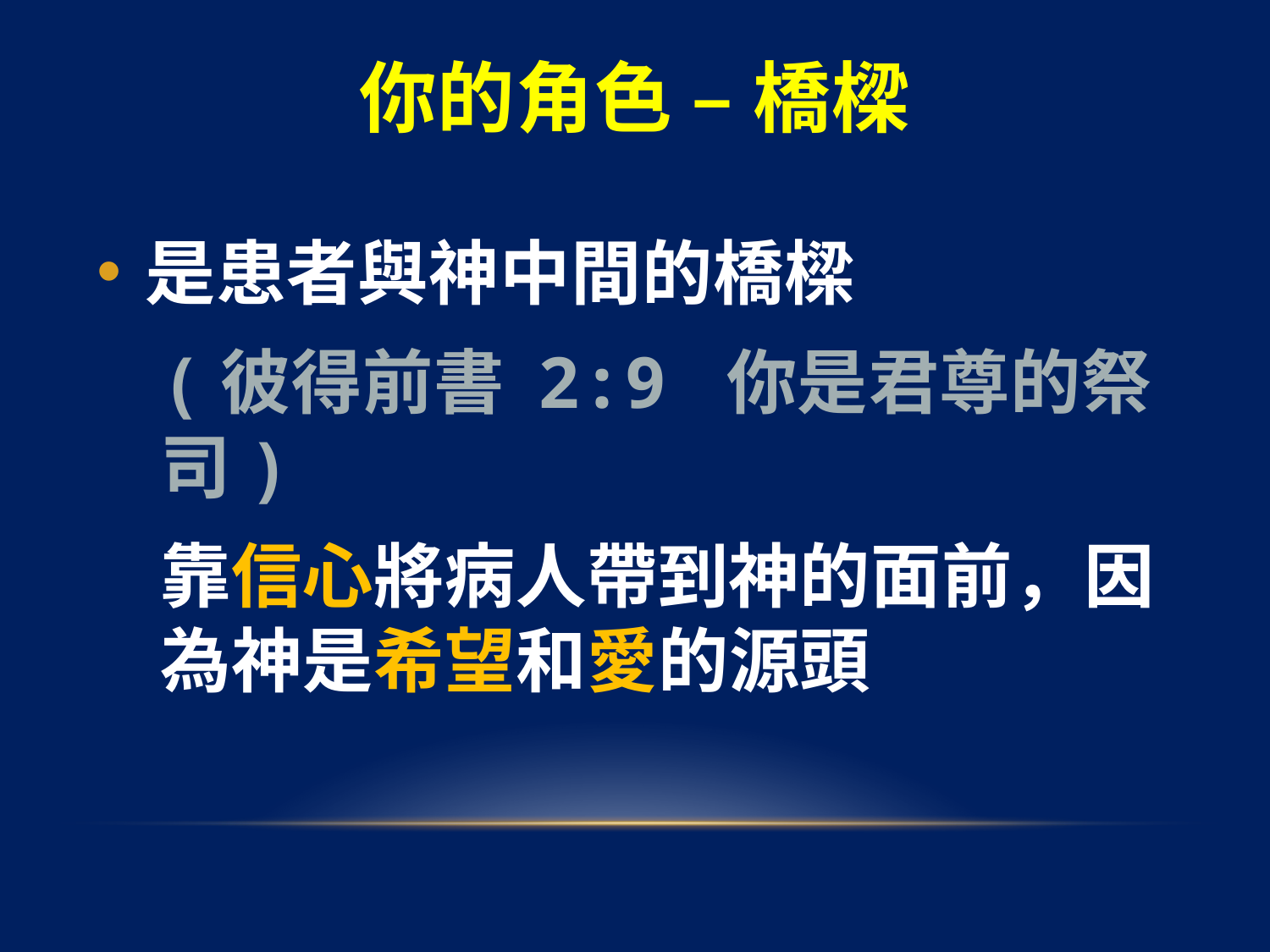

# 你的角色 – 橋樑
是患者與神中間的橋樑
(彼得前書 2:9 你是君尊的祭司)
靠信心將病人帶到神的面前，因為神是希望和愛的源頭